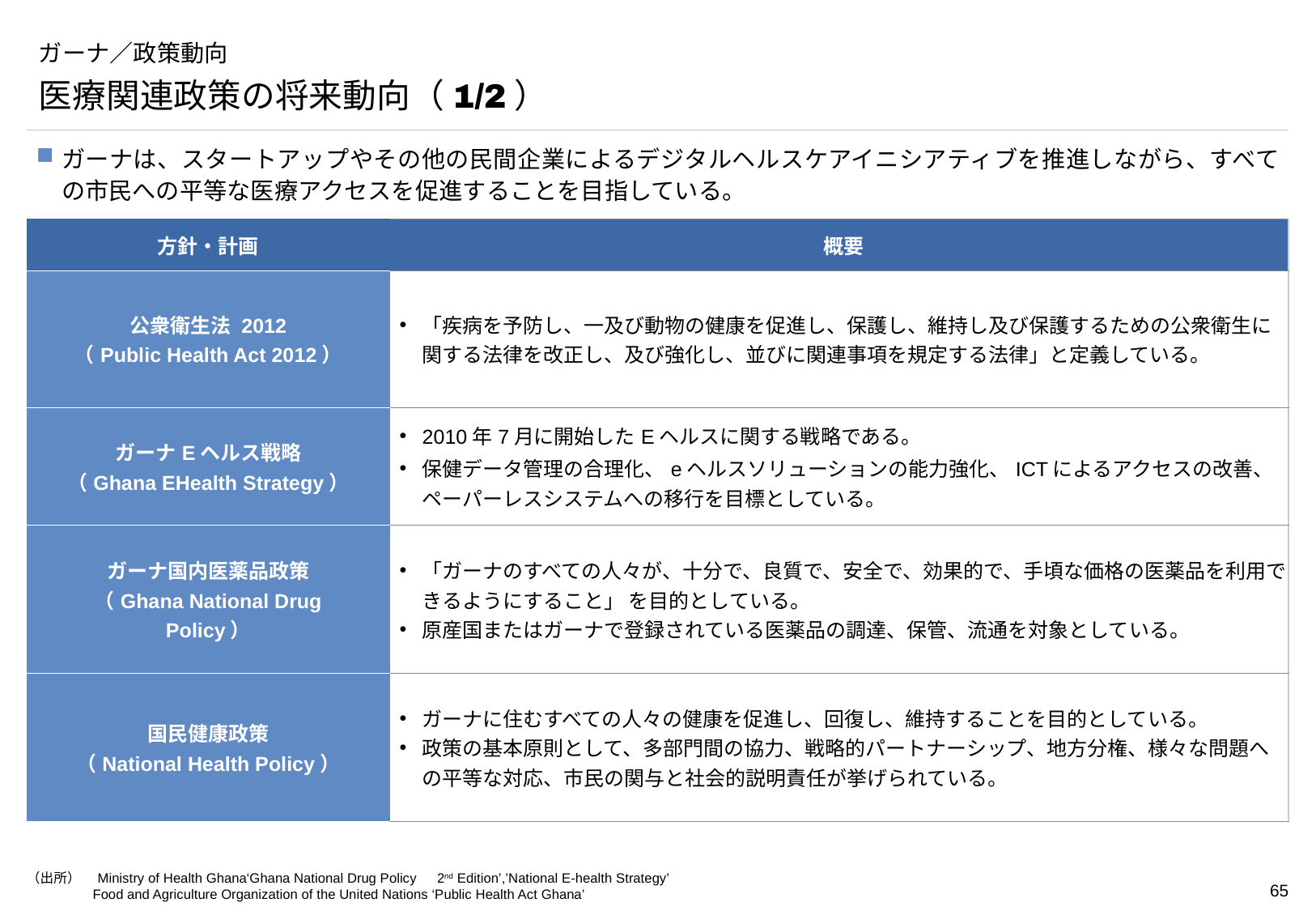

# ガーナ／政策動向
医療関連政策の将来動向（1/2）
ガーナは、スタートアップやその他の民間企業によるデジタルヘルスケアイニシアティブを推進しながら、すべての市民への平等な医療アクセスを促進することを目指している。
| 方針・計画 | 概要 |
| --- | --- |
| 公衆衛生法 2012 （Public Health Act 2012） | 「疾病を予防し、一及び動物の健康を促進し、保護し、維持し及び保護するための公衆衛生に関する法律を改正し、及び強化し、並びに関連事項を規定する法律」と定義している。 |
| ガーナEヘルス戦略 （Ghana EHealth Strategy） | 2010年7月に開始したEヘルスに関する戦略である。 保健データ管理の合理化、eヘルスソリューションの能力強化、ICTによるアクセスの改善、ペーパーレスシステムへの移行を目標としている。 |
| ガーナ国内医薬品政策 （Ghana National Drug Policy） | 「ガーナのすべての人々が、十分で、良質で、安全で、効果的で、手頃な価格の医薬品を利用できるようにすること」 を目的としている。 原産国またはガーナで登録されている医薬品の調達、保管、流通を対象としている。 |
| 国民健康政策 （National Health Policy） | ガーナに住むすべての人々の健康を促進し、回復し、維持することを目的としている。 政策の基本原則として、多部門間の協力、戦略的パートナーシップ、地方分権、様々な問題への平等な対応、市民の関与と社会的説明責任が挙げられている。 |
（出所）　Ministry of Health Ghana‘Ghana National Drug Policy　2nd Edition’,’National E-health Strategy’
　　Food and Agriculture Organization of the United Nations ‘Public Health Act Ghana’